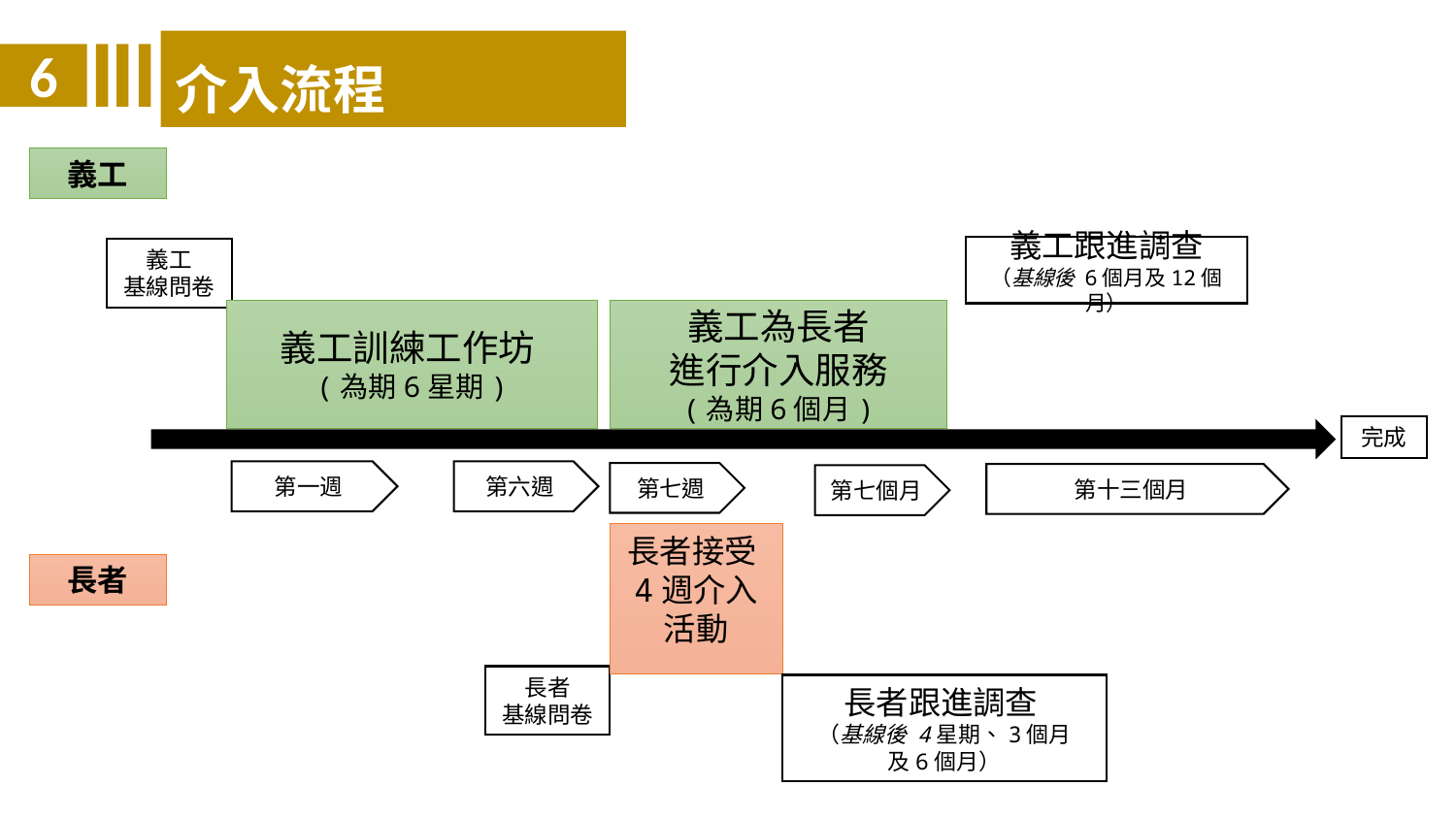

介入流程
6

義工
義工跟進調查
（基線後 6個月及12個月）
義工
基線問卷
義工訓練工作坊
(為期6星期)
義工為長者
進行介入服務
(為期6個月)
完成

第一週
第六週
第七週
第十三個月
第七個月
長者接受4週介入活動

長者
長者
基線問卷
長者跟進調查
（基線後 4星期、3個月
及6個月）